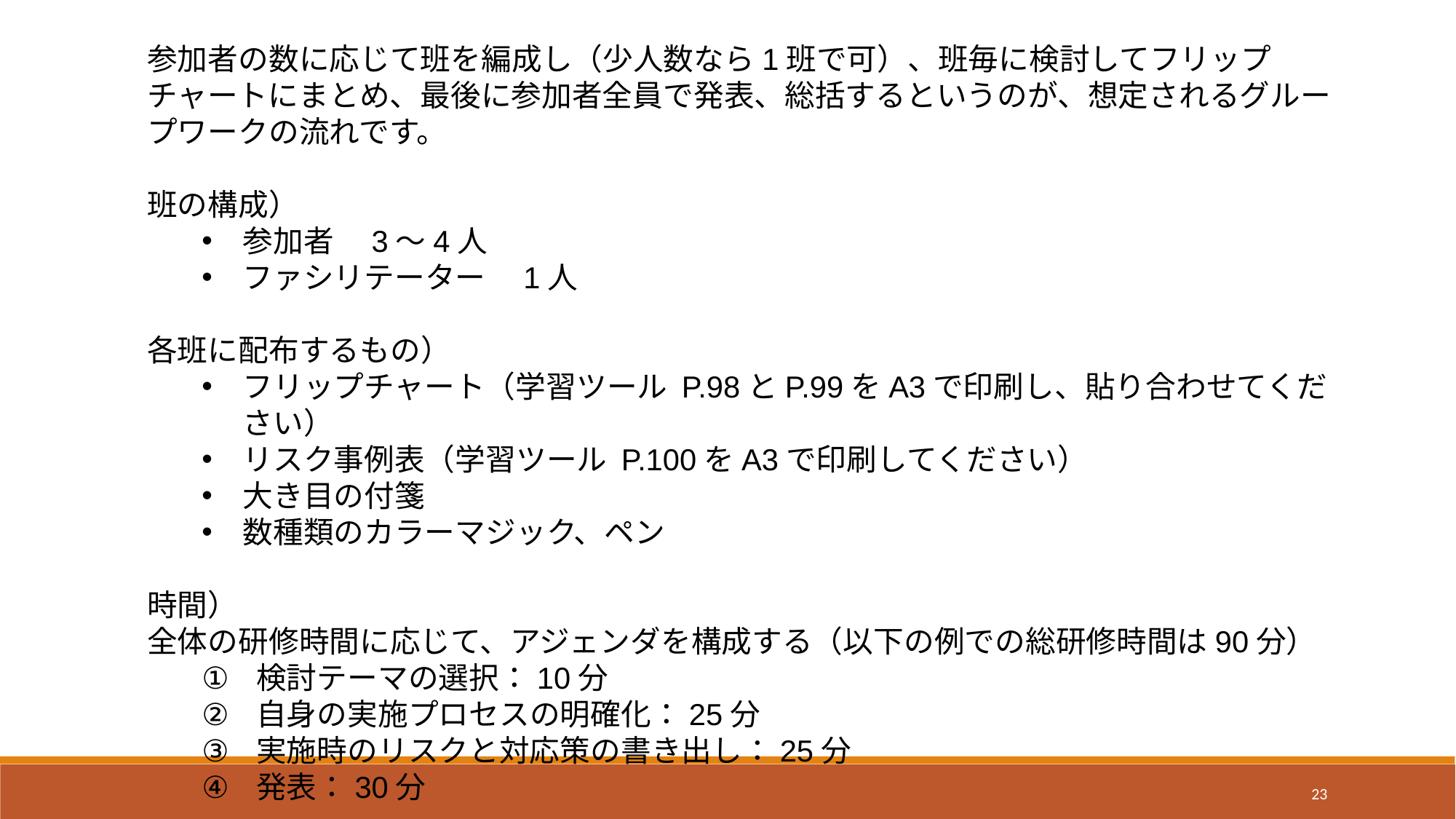

参加者の数に応じて班を編成し（少人数なら1班で可）、班毎に検討してフリップチャートにまとめ、最後に参加者全員で発表、総括するというのが、想定されるグループワークの流れです。

班の構成）
参加者　3～4人
ファシリテーター　1人

各班に配布するもの）
フリップチャート（学習ツール P.98とP.99をA3で印刷し、貼り合わせてください）
リスク事例表（学習ツール P.100をA3で印刷してください）
大き目の付箋
数種類のカラーマジック、ペン

時間）
全体の研修時間に応じて、アジェンダを構成する（以下の例での総研修時間は90分）
検討テーマの選択：10分
自身の実施プロセスの明確化：25分
実施時のリスクと対応策の書き出し：25分
発表：30分
23